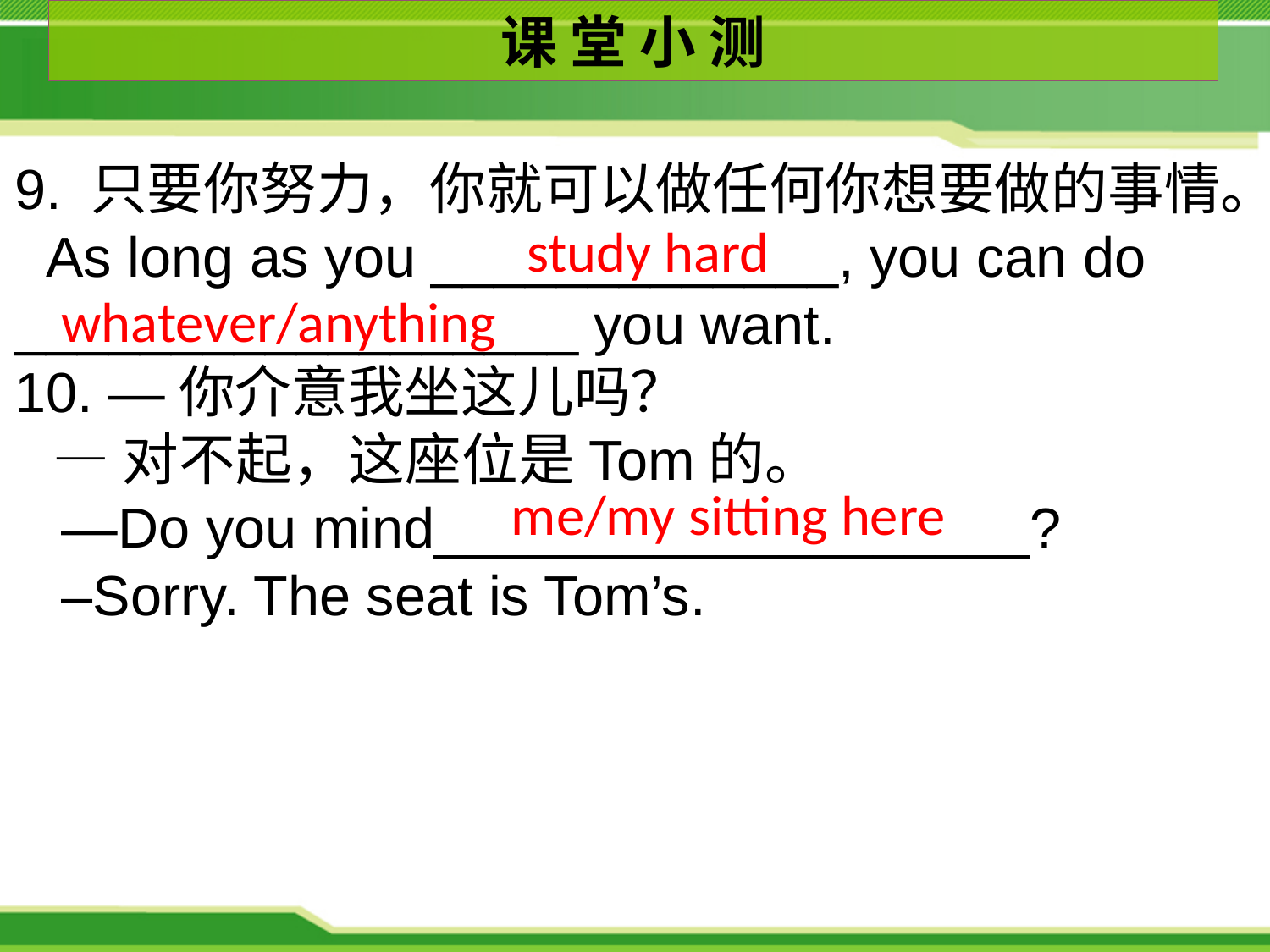

课 堂 小 测
9. 只要你努力，你就可以做任何你想要做的事情。
  As long as you _____________, you can do __________________ you want.
10. —你介意我坐这儿吗？
   —对不起，这座位是Tom的。
   —Do you mind___________________?
   –Sorry. The seat is Tom’s.
study hard
whatever/anything
me/my sitting here